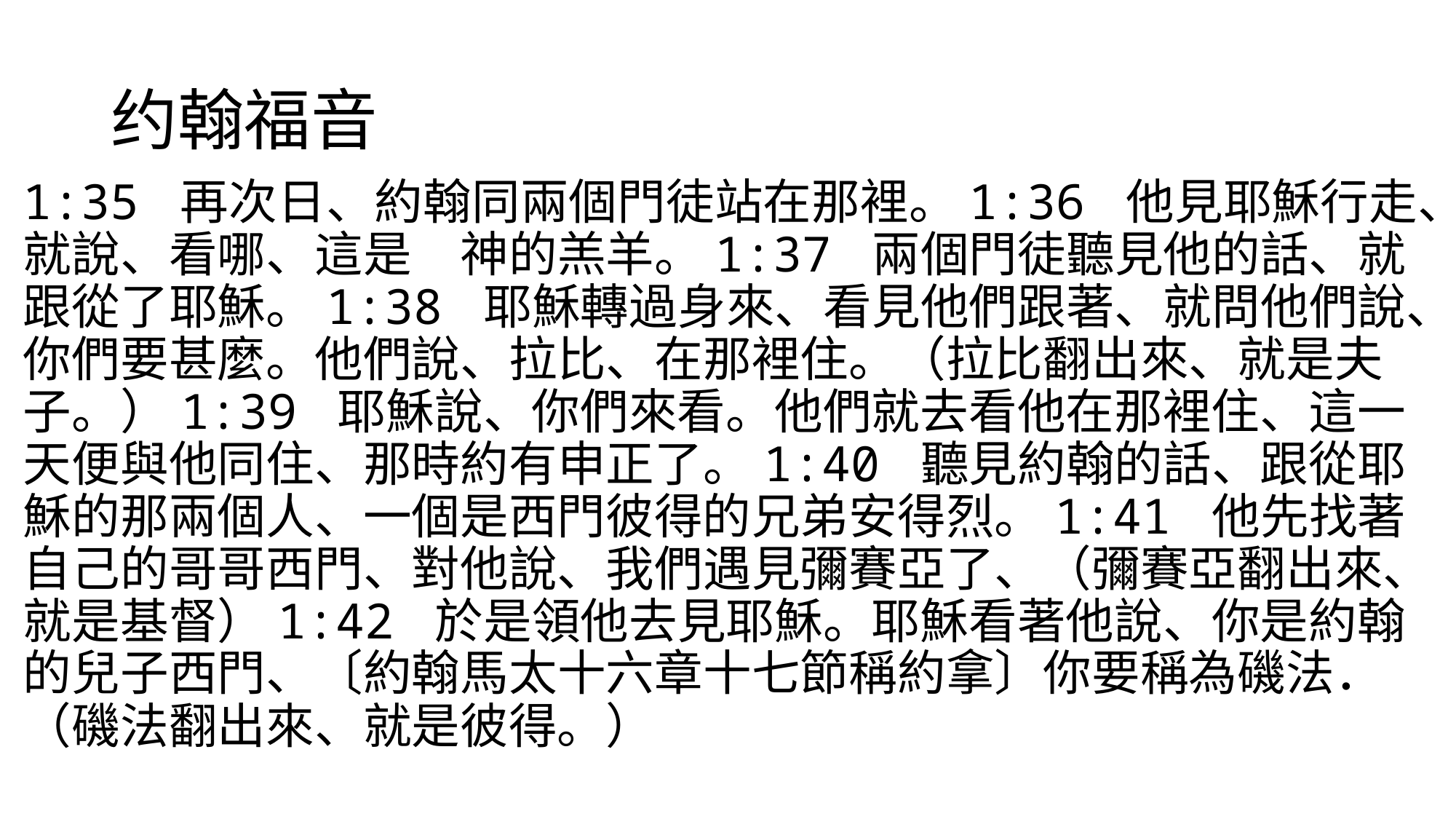

# 约翰福音
1:35 再次日、約翰同兩個門徒站在那裡。1:36 他見耶穌行走、就說、看哪、這是　神的羔羊。1:37 兩個門徒聽見他的話、就跟從了耶穌。1:38 耶穌轉過身來、看見他們跟著、就問他們說、你們要甚麼。他們說、拉比、在那裡住。（拉比翻出來、就是夫子。）1:39 耶穌說、你們來看。他們就去看他在那裡住、這一天便與他同住、那時約有申正了。1:40 聽見約翰的話、跟從耶穌的那兩個人、一個是西門彼得的兄弟安得烈。1:41 他先找著自己的哥哥西門、對他說、我們遇見彌賽亞了、（彌賽亞翻出來、就是基督）1:42 於是領他去見耶穌。耶穌看著他說、你是約翰的兒子西門、〔約翰馬太十六章十七節稱約拿〕你要稱為磯法．（磯法翻出來、就是彼得。）